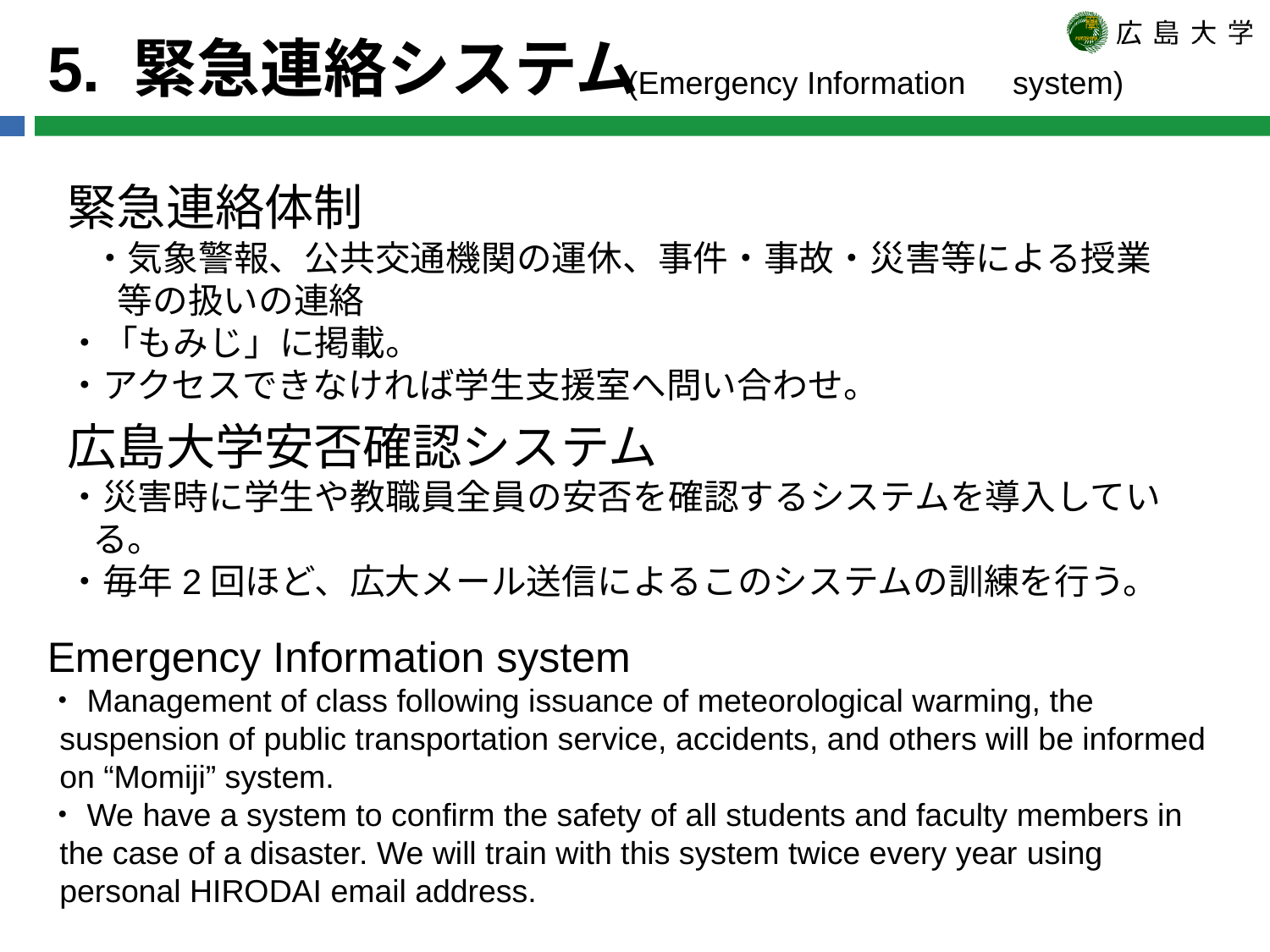

# 5. 緊急連絡システム
(Emergency Information　system)
緊急連絡体制
・気象警報、公共交通機関の運休、事件・事故・災害等による授業等の扱いの連絡
・「もみじ」に掲載。
・アクセスできなければ学生支援室へ問い合わせ。
広島大学安否確認システム
・災害時に学生や教職員全員の安否を確認するシステムを導入している。
・毎年2回ほど、広大メール送信によるこのシステムの訓練を行う。
Emergency Information system
・Management of class following issuance of meteorological warming, the suspension of public transportation service, accidents, and others will be informed on “Momiji” system.
・We have a system to confirm the safety of all students and faculty members in the case of a disaster. We will train with this system twice every year using personal HIRODAI email address.